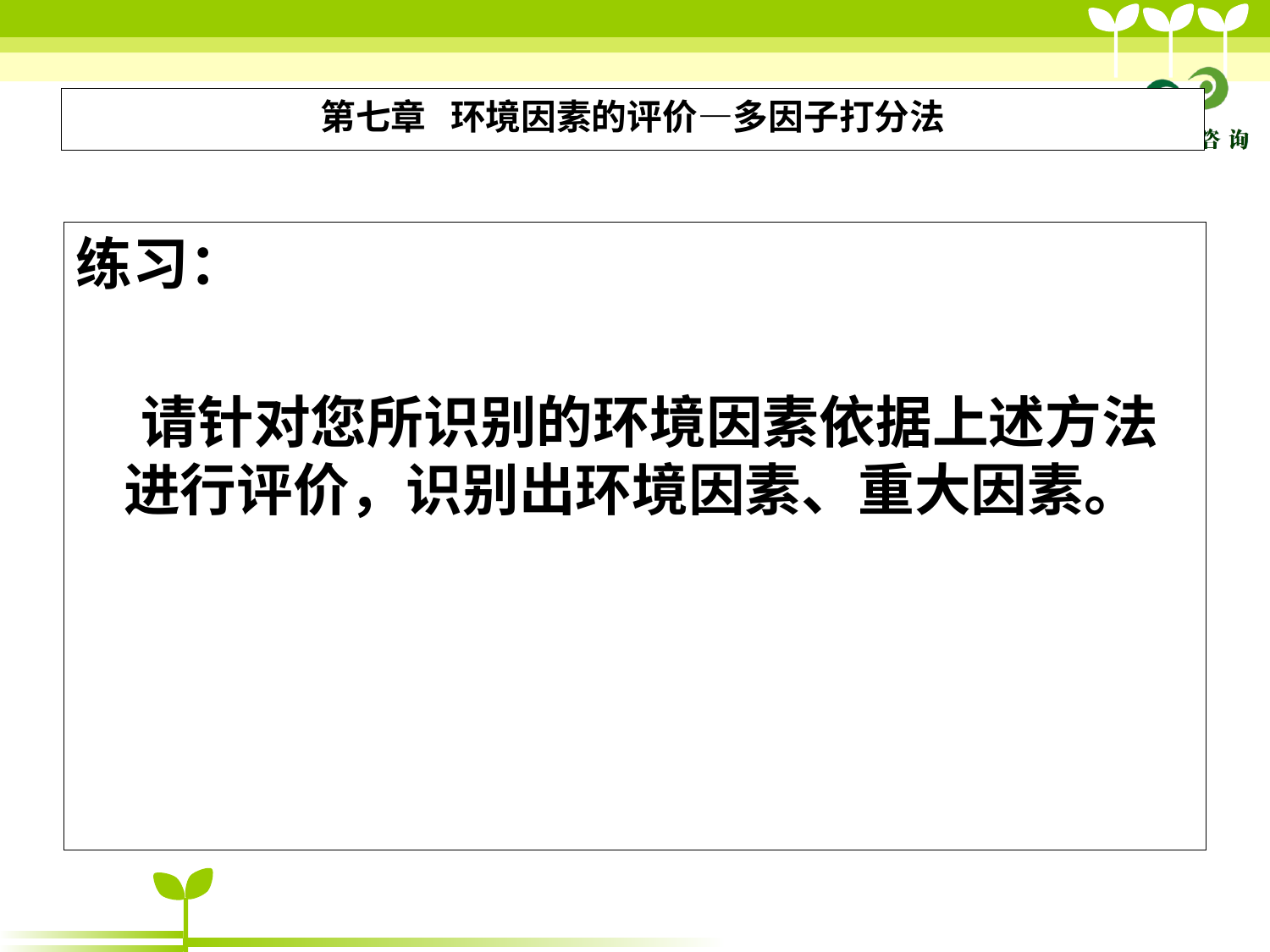

# 第七章   环境因素的评价—多因子打分法
练习：

    请针对您所识别的环境因素依据上述方法进行评价，识别出环境因素、重大因素。